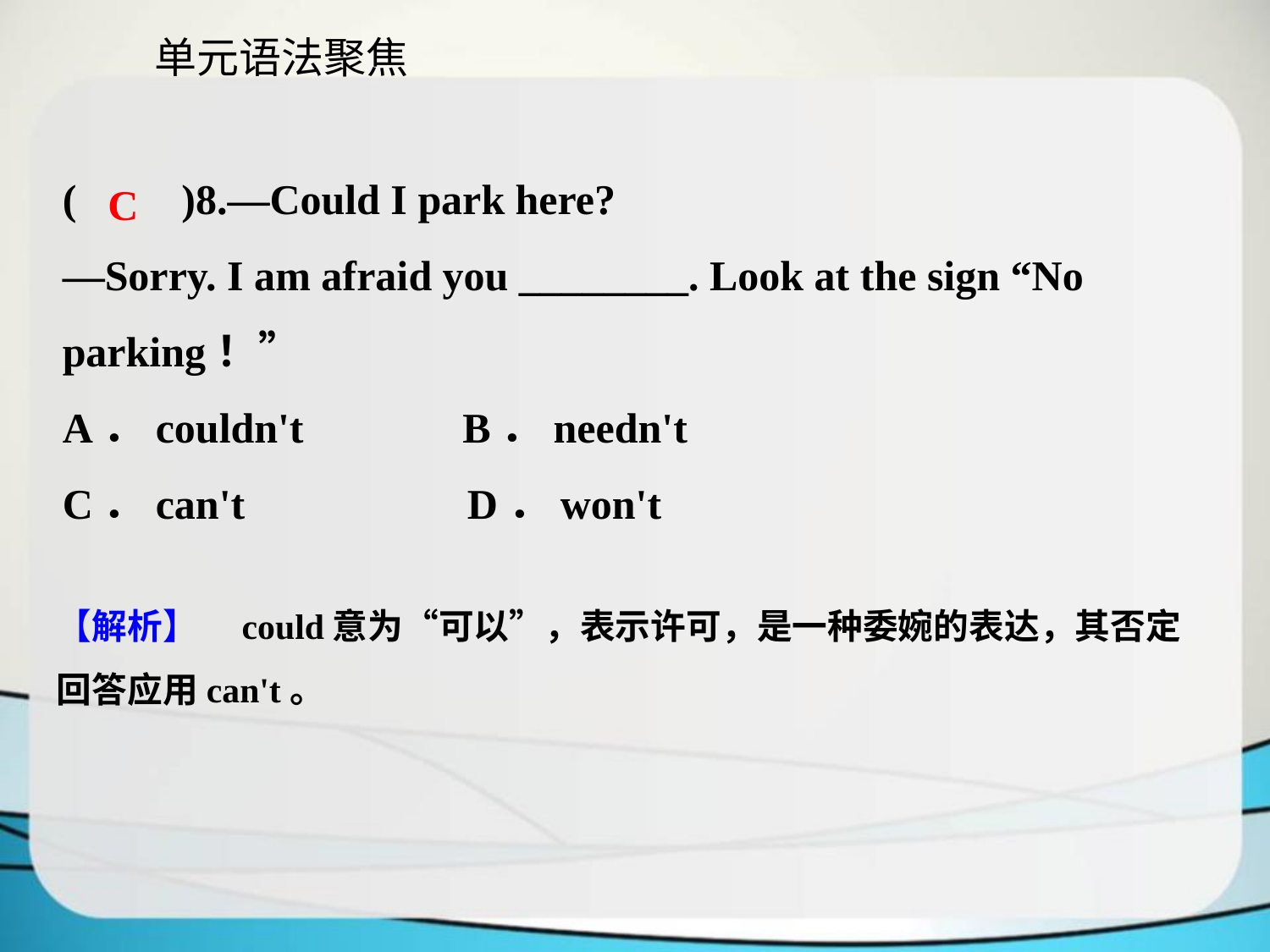

单元语法聚焦
(　　)8.—Could I park here?
—Sorry. I am afraid you ________. Look at the sign “No parking！”
A．couldn't               B．needn't
C．can't                     D．won't
C
【解析】　could意为“可以”，表示许可，是一种委婉的表达，其否定回答应用can't。